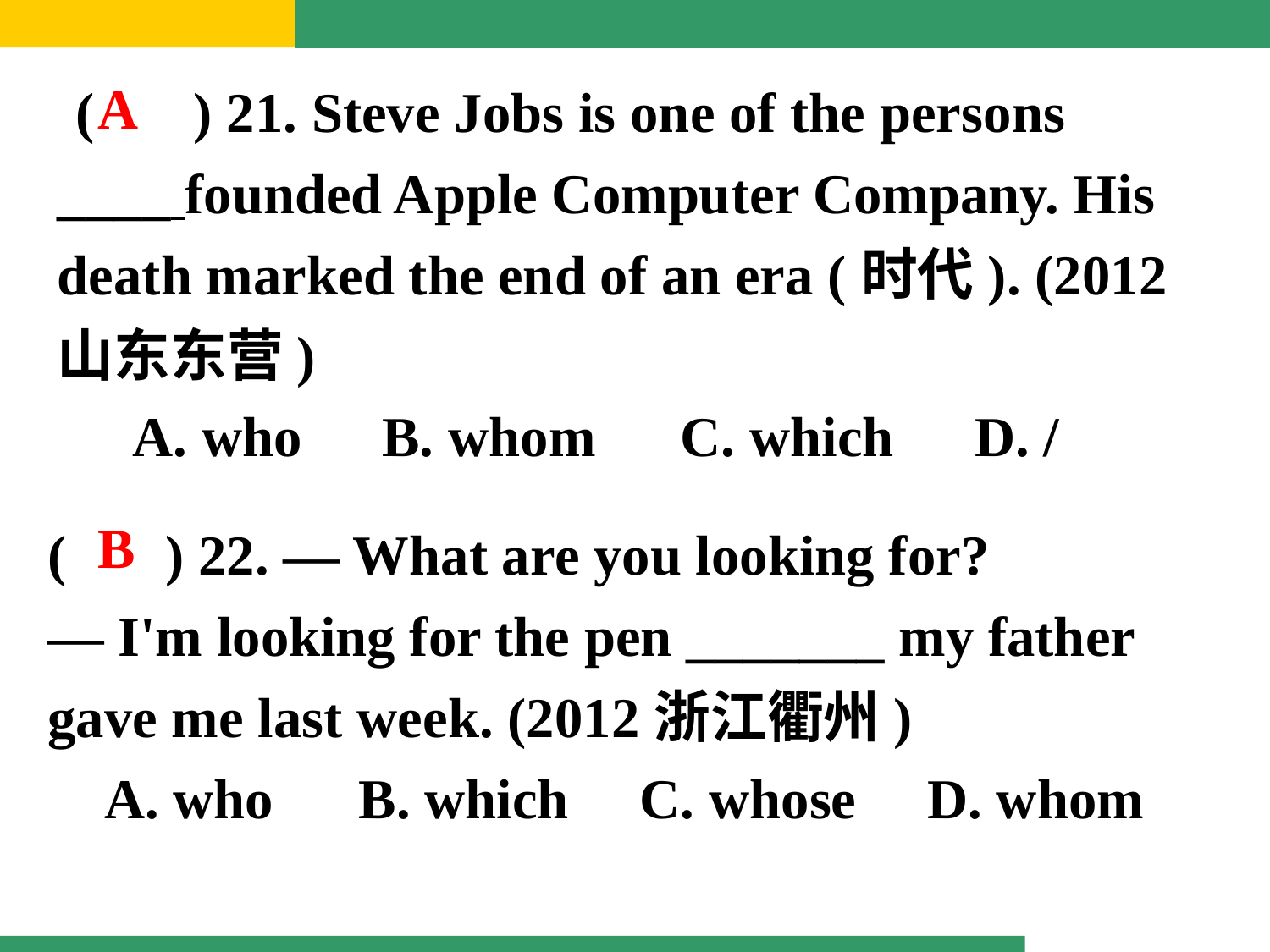

(       ) 21. Steve Jobs is one of the persons ____ founded Apple Computer Company. His death marked the end of an era (时代). (2012山东东营)
    A. who	     B. whom      C. which	  D. /
A
(       ) 22. — What are you looking for?
— I'm looking for the pen _______ my father gave me last week. (2012浙江衢州)
    A. who      B. which     C. whose     D. whom
B